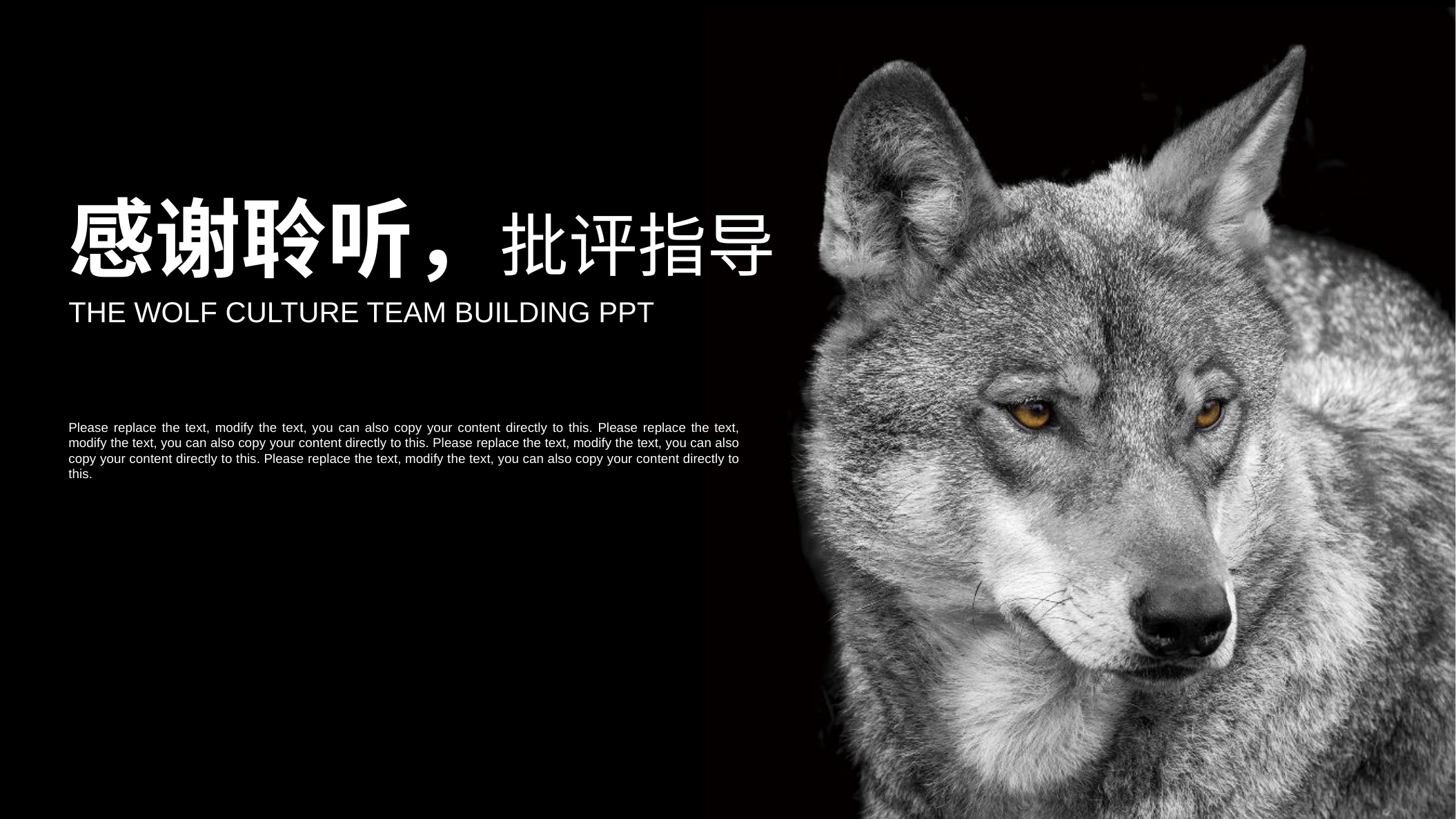

感谢聆听，批评指导
THE WOLF CULTURE TEAM BUILDING PPT
Please replace the text, modify the text, you can also copy your content directly to this. Please replace the text, modify the text, you can also copy your content directly to this. Please replace the text, modify the text, you can also copy your content directly to this. Please replace the text, modify the text, you can also copy your content directly to this.